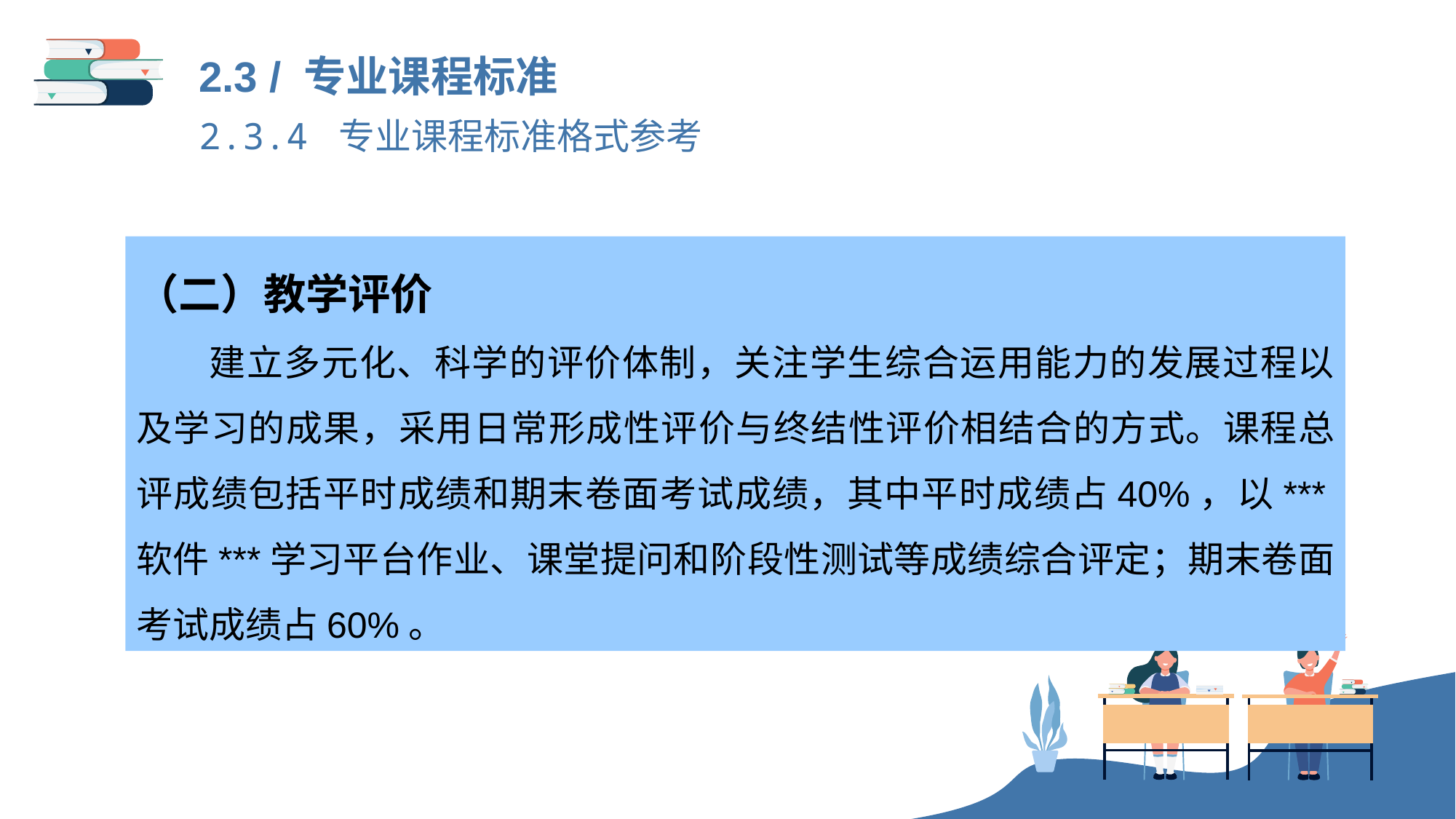

2.3 / 专业课程标准
2.3.4 专业课程标准格式参考
（二）教学评价
建立多元化、科学的评价体制，关注学生综合运用能力的发展过程以及学习的成果，采用日常形成性评价与终结性评价相结合的方式。课程总评成绩包括平时成绩和期末卷面考试成绩，其中平时成绩占40%，以***软件***学习平台作业、课堂提问和阶段性测试等成绩综合评定；期末卷面考试成绩占60%。